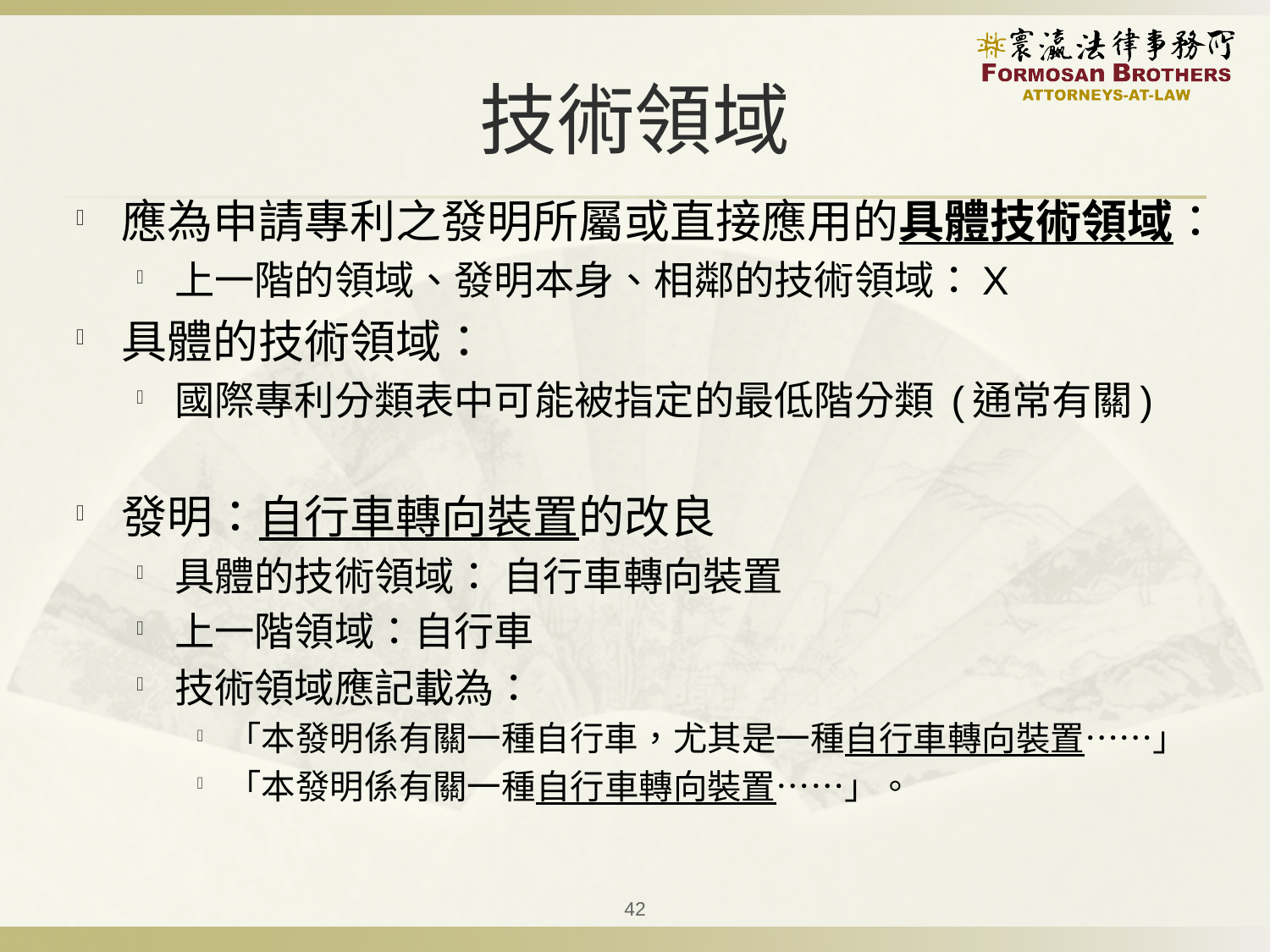

# 技術領域
應為申請專利之發明所屬或直接應用的具體技術領域：
上一階的領域、發明本身、相鄰的技術領域：X
具體的技術領域：
國際專利分類表中可能被指定的最低階分類 (通常有關)

發明：自行車轉向裝置的改良
具體的技術領域： 自行車轉向裝置
上一階領域：自行車
技術領域應記載為：
「本發明係有關一種自行車，尤其是一種自行車轉向裝置……」
「本發明係有關一種自行車轉向裝置……」。
42